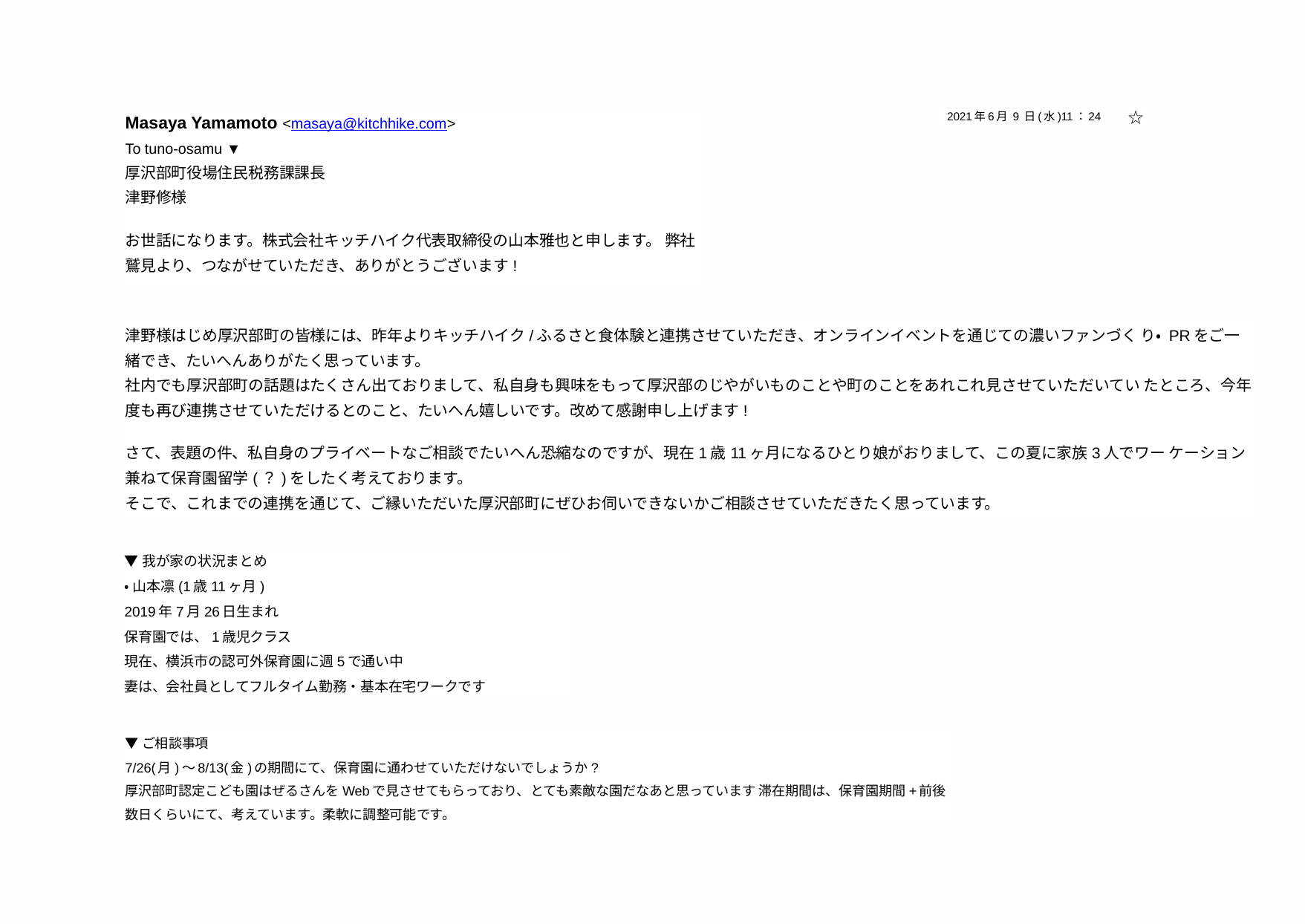

☆
2021年6月 9 日(水)11：24
Masaya Yamamoto <masaya@kitchhike.com>
To tuno-osamu ▼
厚沢部町役場住民税務課課長
津野修様
お世話になります。株式会社キッチハイク代表取締役の山本雅也と申します。 弊社鷲見より、つながせていただき、ありがとうございます!
津野様はじめ厚沢部町の皆様には、昨年よりキッチハイク/ふるさと食体験と連携させていただき、オンラインイベントを通じての濃いファンづく り• PRをご一緒でき、たいへんありがたく思っています。
社内でも厚沢部町の話題はたくさん出ておりまして、私自身も興味をもって厚沢部のじやがいものことや町のことをあれこれ見させていただいてい たところ、今年度も再び連携させていただけるとのこと、たいへん嬉しいです。改めて感謝申し上げます!
さて、表題の件、私自身のプライベートなご相談でたいへん恐縮なのですが、現在1歳11ヶ月になるひとり娘がおりまして、この夏に家族3人でワー ケーション兼ねて保育園留学(？)をしたく考えております。
そこで、これまでの連携を通じて、ご縁いただいた厚沢部町にぜひお伺いできないかご相談させていただきたく思っています。
▼我が家の状況まとめ
•山本凛(1歳11ヶ月)
2019年7月26日生まれ
保育園では、1歳児クラス
現在、横浜市の認可外保育園に週5で通い中
妻は、会社員としてフルタイム勤務・基本在宅ワークです
▼ご相談事項
7/26(月)～8/13(金)の期間にて、保育園に通わせていただけないでしょうか?
厚沢部町認定こども園はぜるさんをWebで見させてもらっており、とても素敵な園だなあと思っています 滞在期間は、保育園期間+前後数日くらいにて、考えています。柔軟に調整可能です。